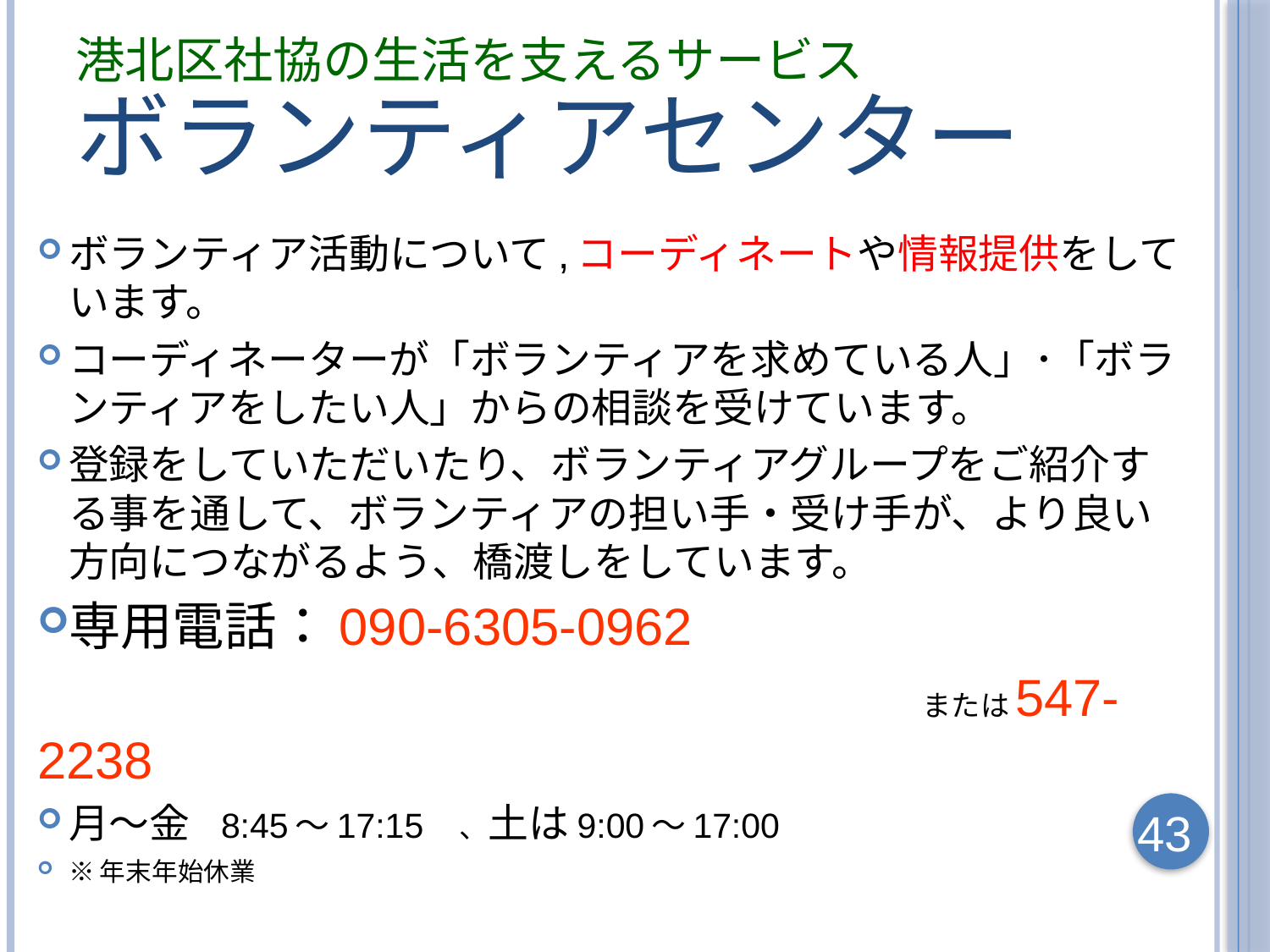

港北区社協の生活を支えるサービス
# ボランティアセンター
ボランティア活動について,コーディネートや情報提供をしています。
コーディネーターが「ボランティアを求めている人」･「ボランティアをしたい人」からの相談を受けています。
登録をしていただいたり、ボランティアグループをご紹介する事を通して、ボランティアの担い手・受け手が、より良い方向につながるよう、橋渡しをしています。
専用電話：090-6305-0962
　　　　　　　　　　　　　　　　　または547-2238
月～金　8:45～17:15　、土は9:00～17:00
※年末年始休業

43